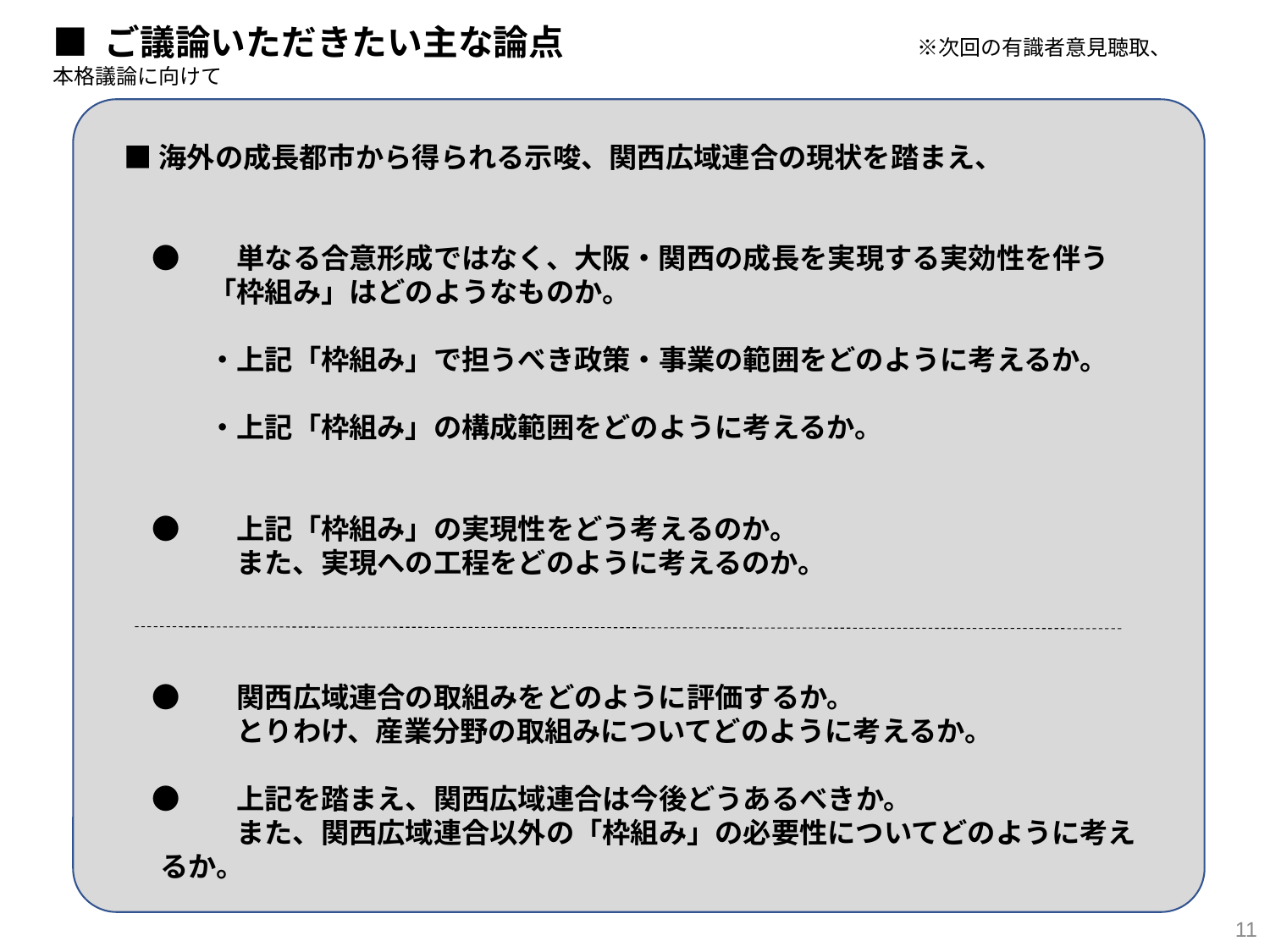

■ ご議論いただきたい主な論点　　　　　　　　　　※次回の有識者意見聴取、本格議論に向けて

■海外の成長都市から得られる示唆、関西広域連合の現状を踏まえ、

　●　　単なる合意形成ではなく、大阪・関西の成長を実現する実効性を伴う
　　　「枠組み」はどのようなものか。

　　　・上記「枠組み」で担うべき政策・事業の範囲をどのように考えるか。

　　　・上記「枠組み」の構成範囲をどのように考えるか。

　●　　上記「枠組み」の実現性をどう考えるのか。
　　　　また、実現への工程をどのように考えるのか。

　●　　関西広域連合の取組みをどのように評価するか。
　　　　とりわけ、産業分野の取組みについてどのように考えるか。

　●　　上記を踏まえ、関西広域連合は今後どうあるべきか。
　　　　また、関西広域連合以外の「枠組み」の必要性についてどのように考えるか。

11